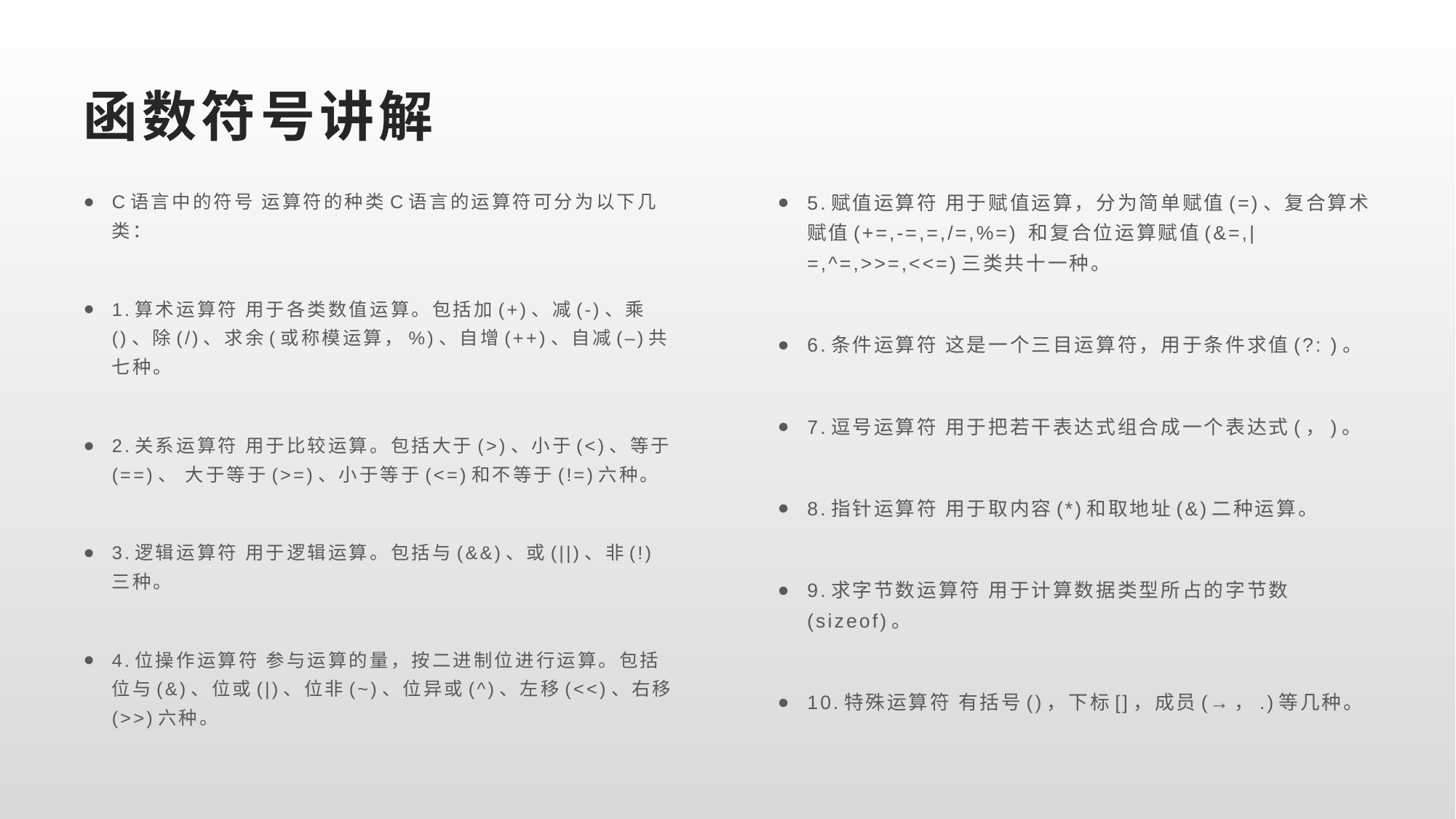

# 函数符号讲解
C语言中的符号 运算符的种类C语言的运算符可分为以下几类：

1.算术运算符 用于各类数值运算。包括加(+)、减(-)、乘()、除(/)、求余(或称模运算，%)、自增(++)、自减(–)共七种。

2.关系运算符 用于比较运算。包括大于(>)、小于(<)、等于(==)、 大于等于(>=)、小于等于(<=)和不等于(!=)六种。

3.逻辑运算符 用于逻辑运算。包括与(&&)、或(||)、非(!)三种。

4.位操作运算符 参与运算的量，按二进制位进行运算。包括位与(&)、位或(|)、位非(~)、位异或(^)、左移(<<)、右移(>>)六种。

5.赋值运算符 用于赋值运算，分为简单赋值(=)、复合算术赋值(+=,-=,=,/=,%=) 和复合位运算赋值(&=,|=,^=,>>=,<<=)三类共十一种。

6.条件运算符 这是一个三目运算符，用于条件求值(?: )。

7.逗号运算符 用于把若干表达式组合成一个表达式(，)。

8.指针运算符 用于取内容(*)和取地址(&)二种运算。

9.求字节数运算符 用于计算数据类型所占的字节数(sizeof)。

10.特殊运算符 有括号()，下标[]，成员(→，.)等几种。